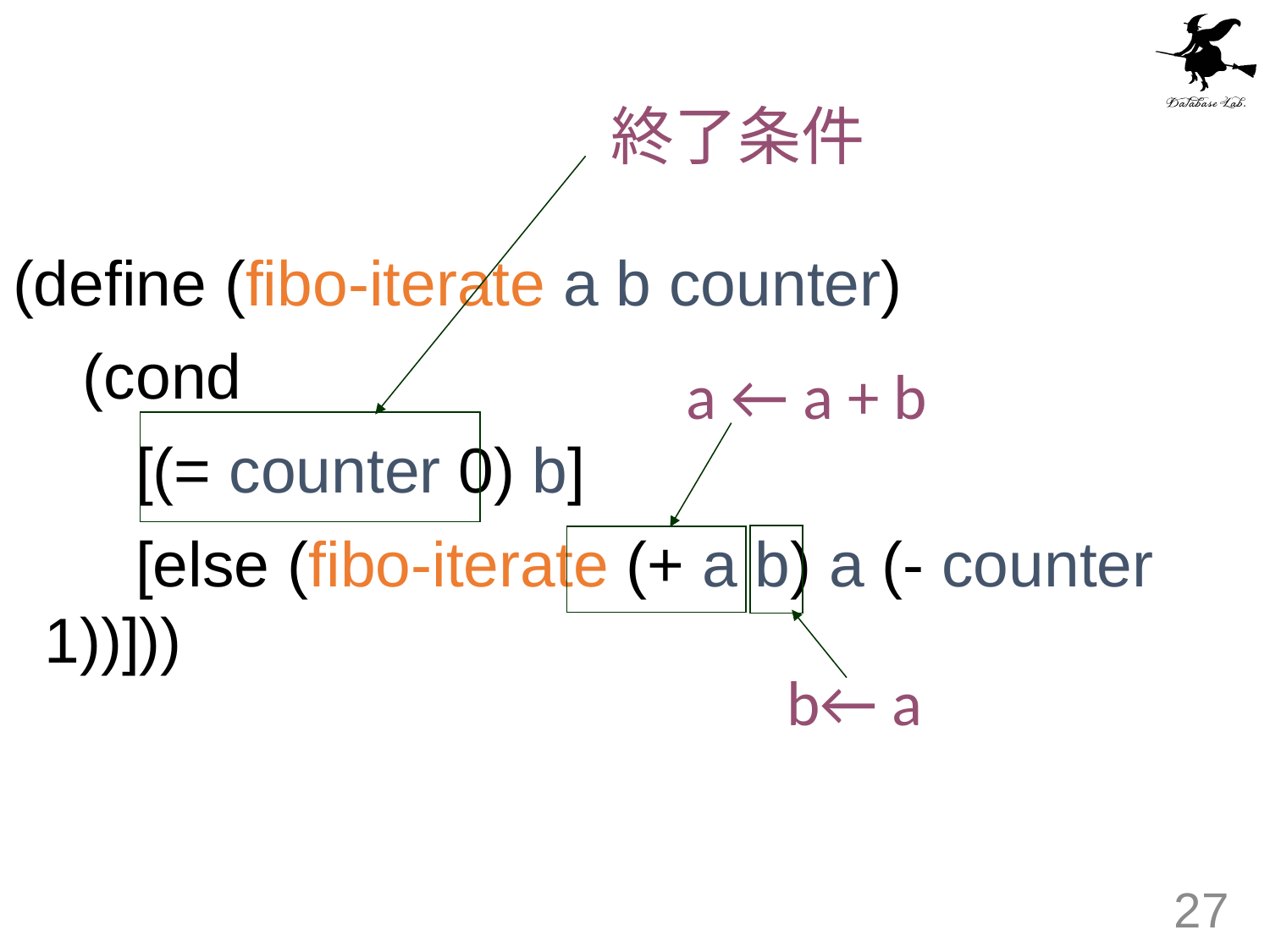

#
終了条件

(define (fibo-iterate a b counter)
    (cond
       [(= counter 0) b]
       [else (fibo-iterate (+ a b) a (- counter 1))]))

a ← a + b

b← a
27